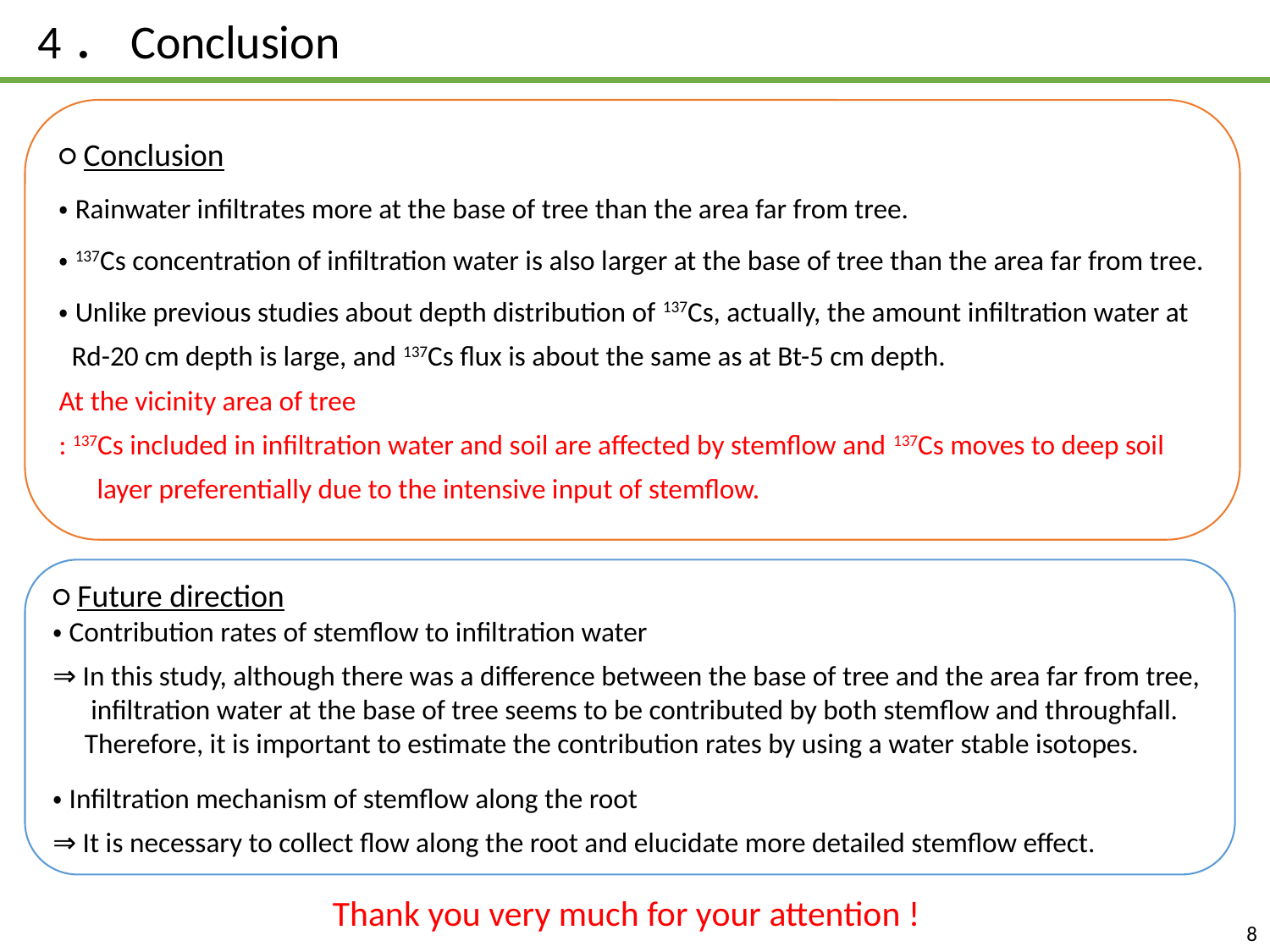

4．Conclusion
○ Conclusion
・Rainwater infiltrates more at the base of tree than the area far from tree.
・137Cs concentration of infiltration water is also larger at the base of tree than the area far from tree.
・Unlike previous studies about depth distribution of 137Cs, actually, the amount infiltration water at
  Rd-20 cm depth is large, and 137Cs flux is about the same as at Bt-5 cm depth.
At the vicinity area of tree
: 137Cs included in infiltration water and soil are affected by stemflow and 137Cs moves to deep soil
      layer preferentially due to the intensive input of stemflow.
○ Future direction
・Contribution rates of stemflow to infiltration water
⇒ In this study, although there was a difference between the base of tree and the area far from tree,
      infiltration water at the base of tree seems to be contributed by both stemflow and throughfall.
     Therefore, it is important to estimate the contribution rates by using a water stable isotopes.
・Infiltration mechanism of stemflow along the root
⇒ It is necessary to collect flow along the root and elucidate more detailed stemflow effect.
Thank you very much for your attention !
8